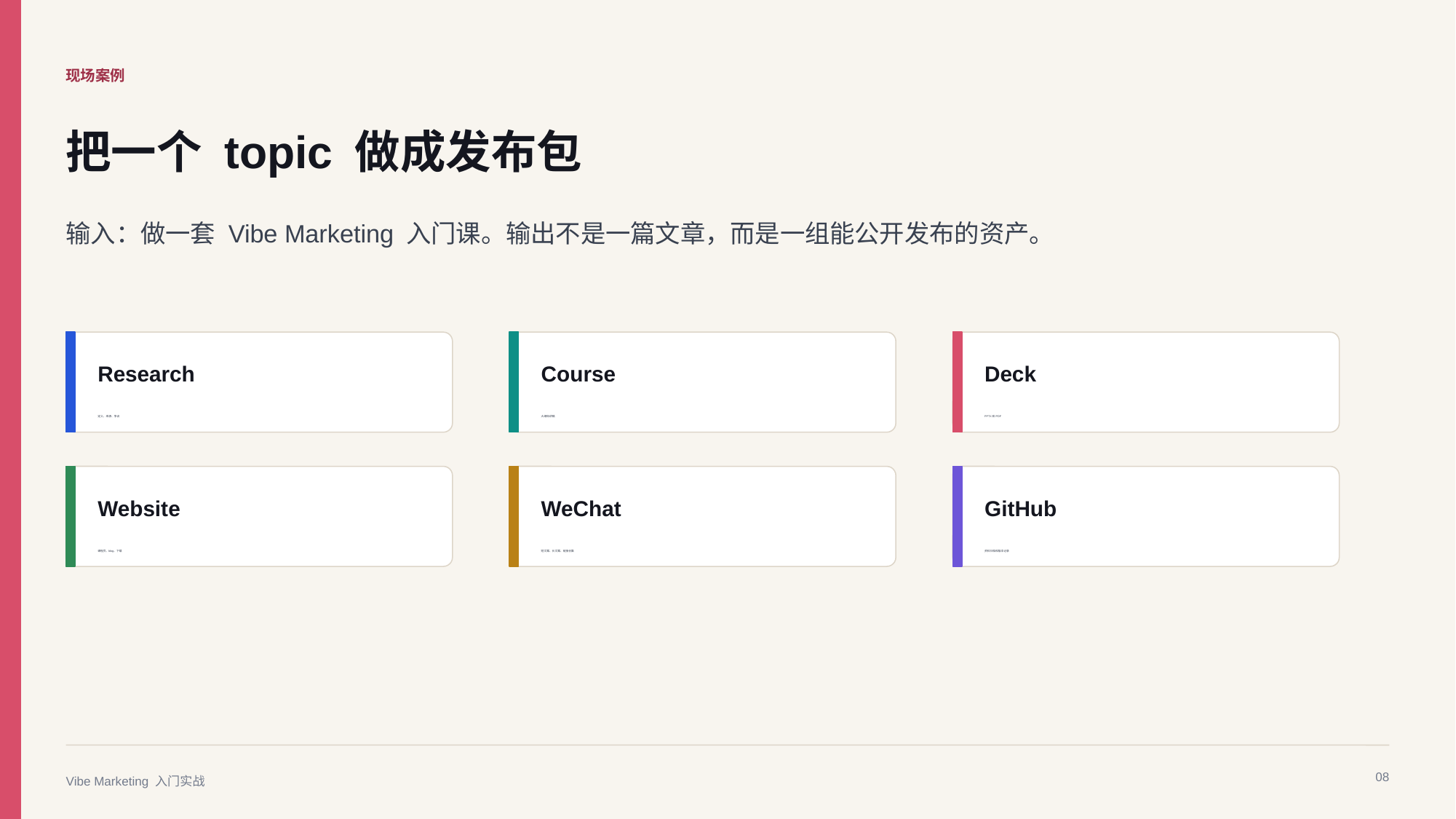

现场案例
把一个 topic 做成发布包
输入：做一套 Vibe Marketing 入门课。输出不是一篇文章，而是一组能公开发布的资产。

Research
Course
Deck
定义、来源、争议
大纲和讲稿
PPTX 和 PDF

Website
WeChat
GitHub
课程页、blog、下载
短文案、长文案、链接合集
资料归档和版本记录

Vibe Marketing 入门实战
08